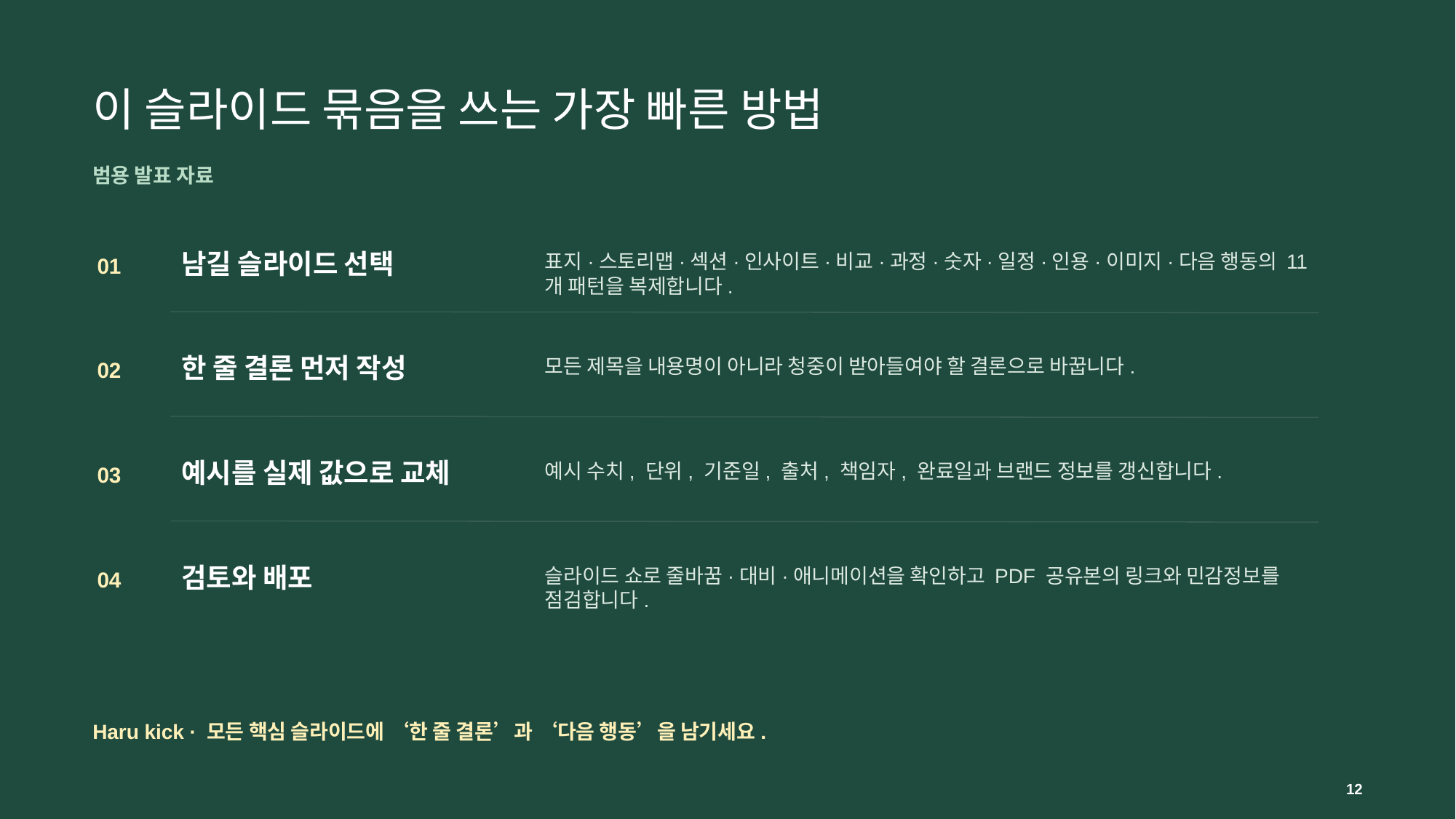

# 이 슬라이드 묶음을 쓰는 가장 빠른 방법
범용 발표 자료
남길 슬라이드 선택
01
표지·스토리맵·섹션·인사이트·비교·과정·숫자·일정·인용·이미지·다음 행동의 11개 패턴을 복제합니다.

한 줄 결론 먼저 작성
02
모든 제목을 내용명이 아니라 청중이 받아들여야 할 결론으로 바꿉니다.

예시를 실제 값으로 교체
03
예시 수치, 단위, 기준일, 출처, 책임자, 완료일과 브랜드 정보를 갱신합니다.

검토와 배포
04
슬라이드 쇼로 줄바꿈·대비·애니메이션을 확인하고 PDF 공유본의 링크와 민감정보를 점검합니다.
Haru kick · 모든 핵심 슬라이드에 ‘한 줄 결론’과 ‘다음 행동’을 남기세요.
12